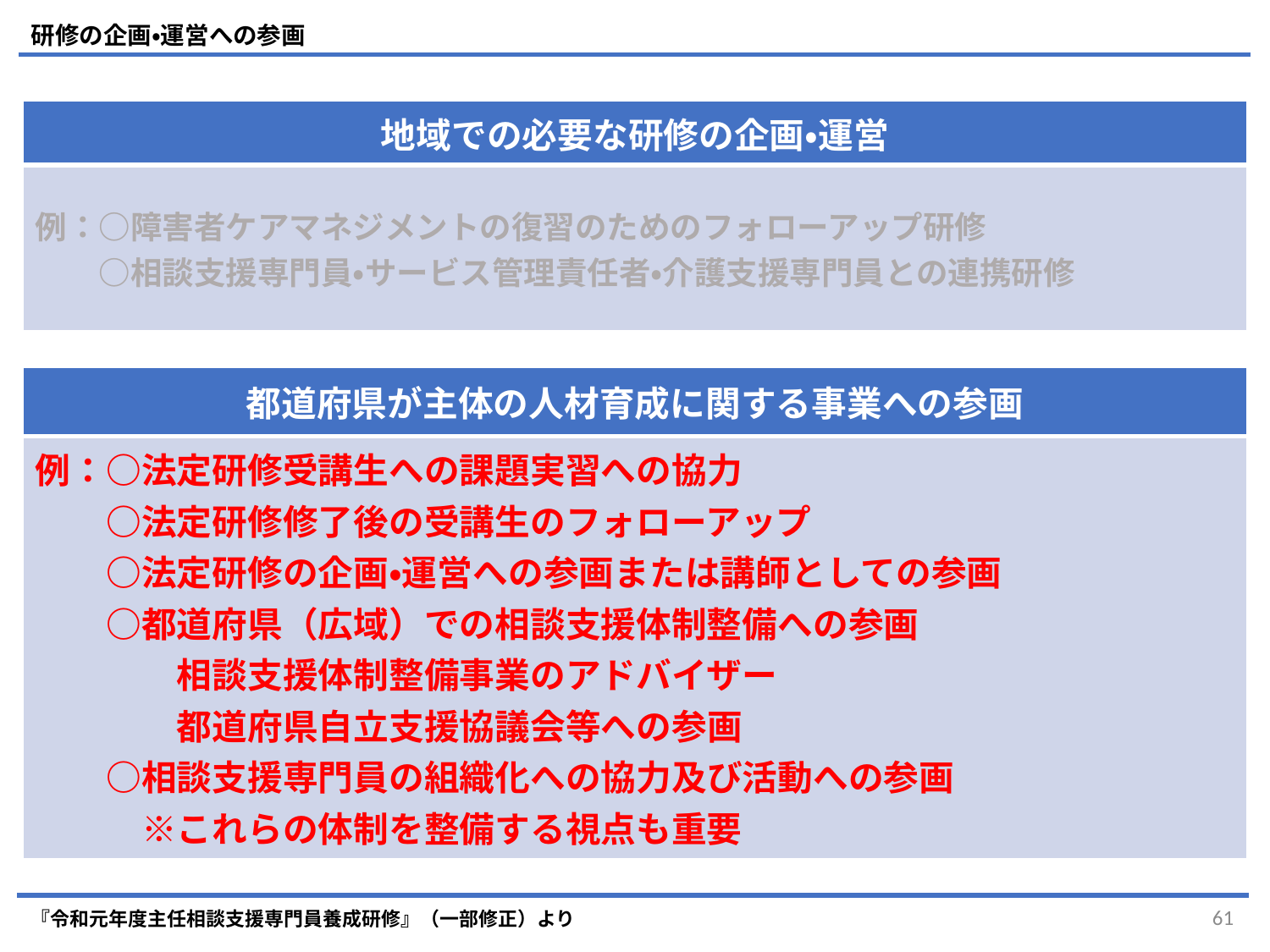

研修の企画・運営への参画
| 地域での必要な研修の企画・運営 |
| --- |
| 例：○障害者ケアマネジメントの復習のためのフォローアップ研修 　　○相談支援専門員・サービス管理責任者・介護支援専門員との連携研修 |
| 都道府県が主体の人材育成に関する事業への参画 |
| --- |
| 例：○法定研修受講生への課題実習への協力 　　○法定研修修了後の受講生のフォローアップ 　　○法定研修の企画・運営への参画または講師としての参画 　　○都道府県（広域）での相談支援体制整備への参画 　　　　相談支援体制整備事業のアドバイザー 　　　　都道府県自立支援協議会等への参画 　　○相談支援専門員の組織化への協力及び活動への参画 　　　※これらの体制を整備する視点も重要 |
『令和元年度主任相談支援専門員養成研修』（一部修正）より
61